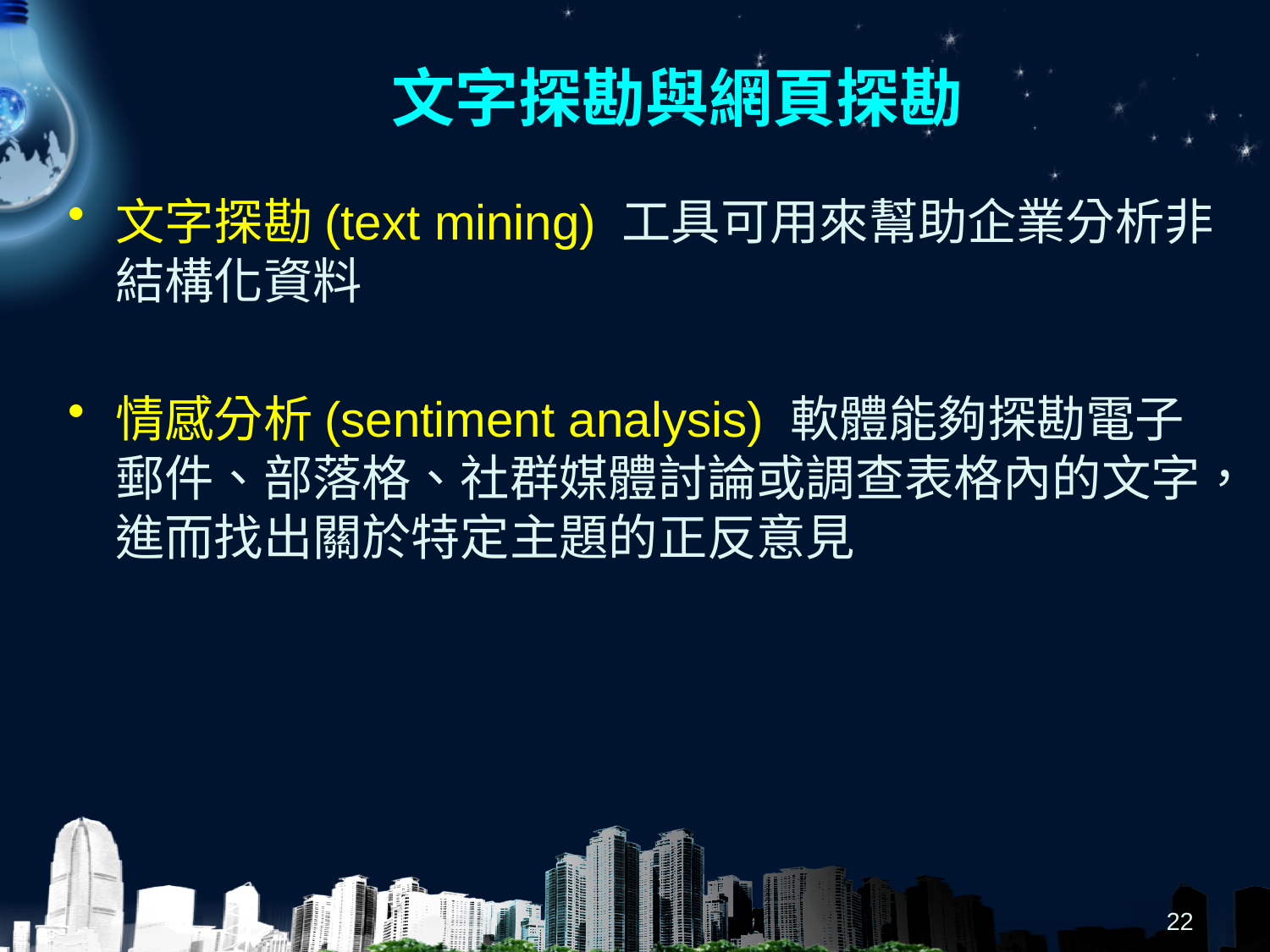

# 文字探勘與網頁探勘
文字探勘(text mining) 工具可用來幫助企業分析非結構化資料

情感分析(sentiment analysis) 軟體能夠探勘電子郵件、部落格、社群媒體討論或調查表格內的文字，進而找出關於特定主題的正反意見

22